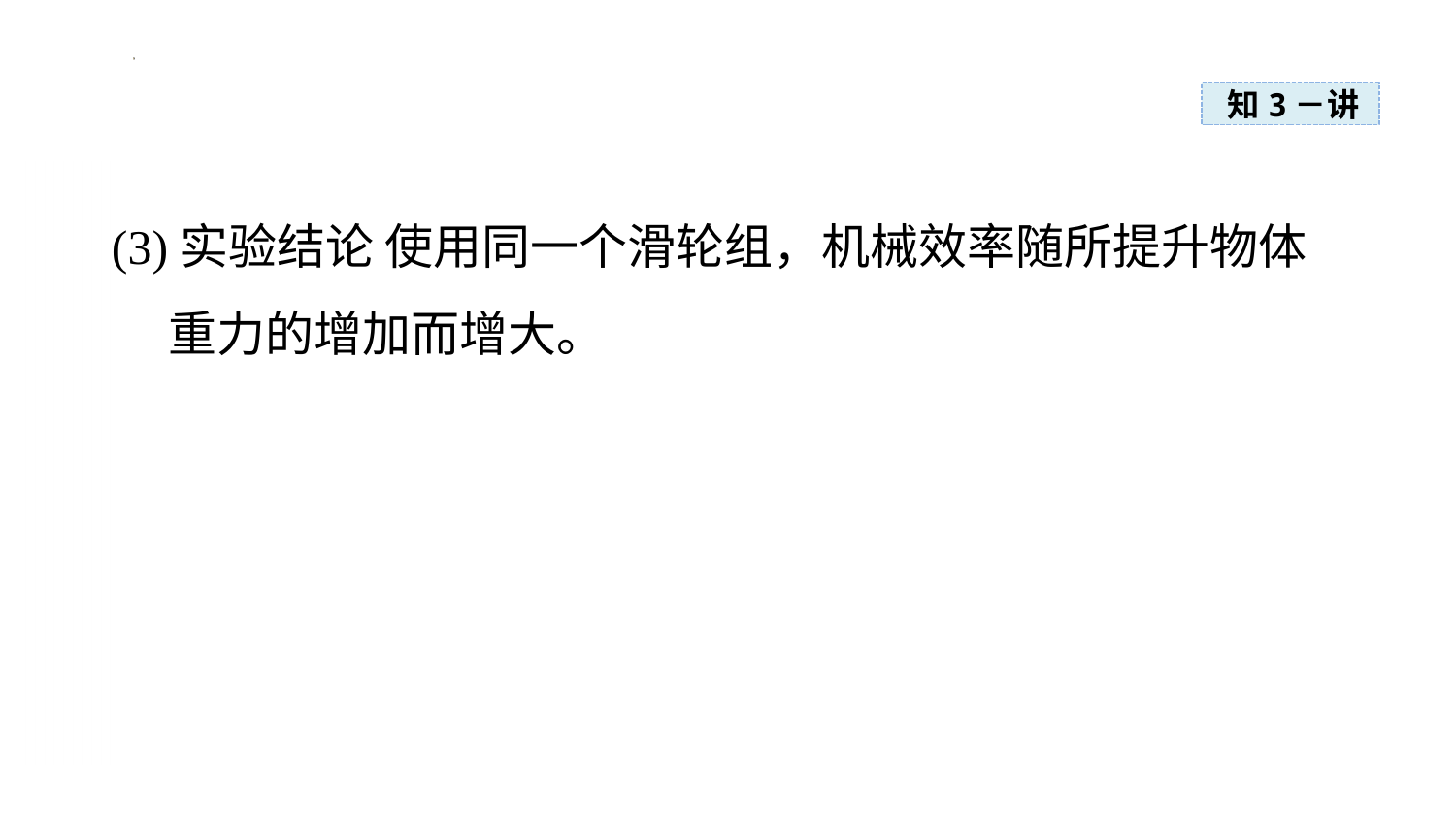

感悟新知
知3－讲

(3)实验结论 使用同一个滑轮组，机械效率随所提升物体重力的增加而增大。